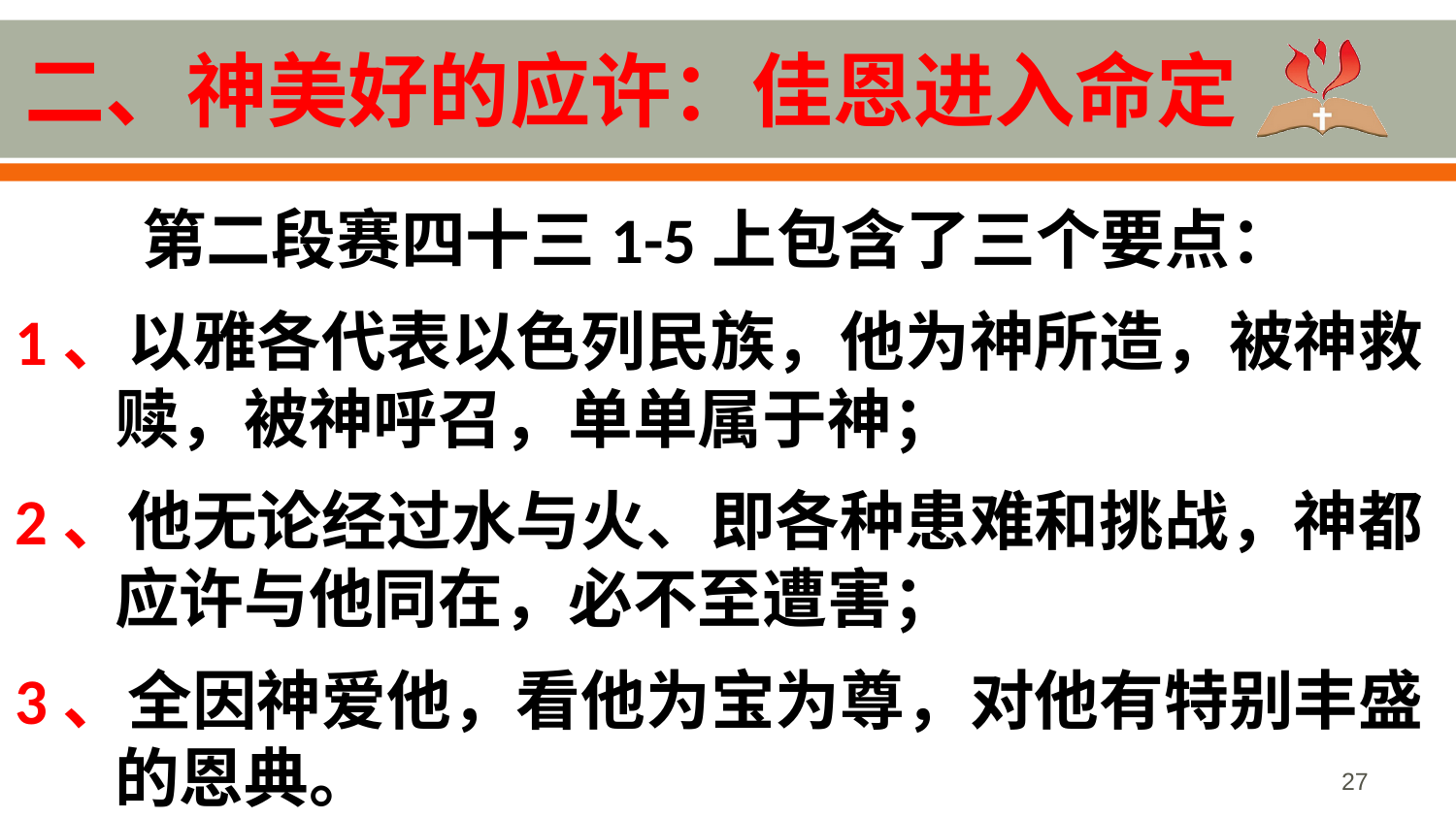

# 二、神美好的应许：佳恩进入命定
第二段赛四十三1-5上包含了三个要点：
1、以雅各代表以色列民族，他为神所造，被神救赎，被神呼召，单单属于神；
2、他无论经过水与火、即各种患难和挑战，神都应许与他同在，必不至遭害；
3、全因神爱他，看他为宝为尊，对他有特别丰盛的恩典。

27